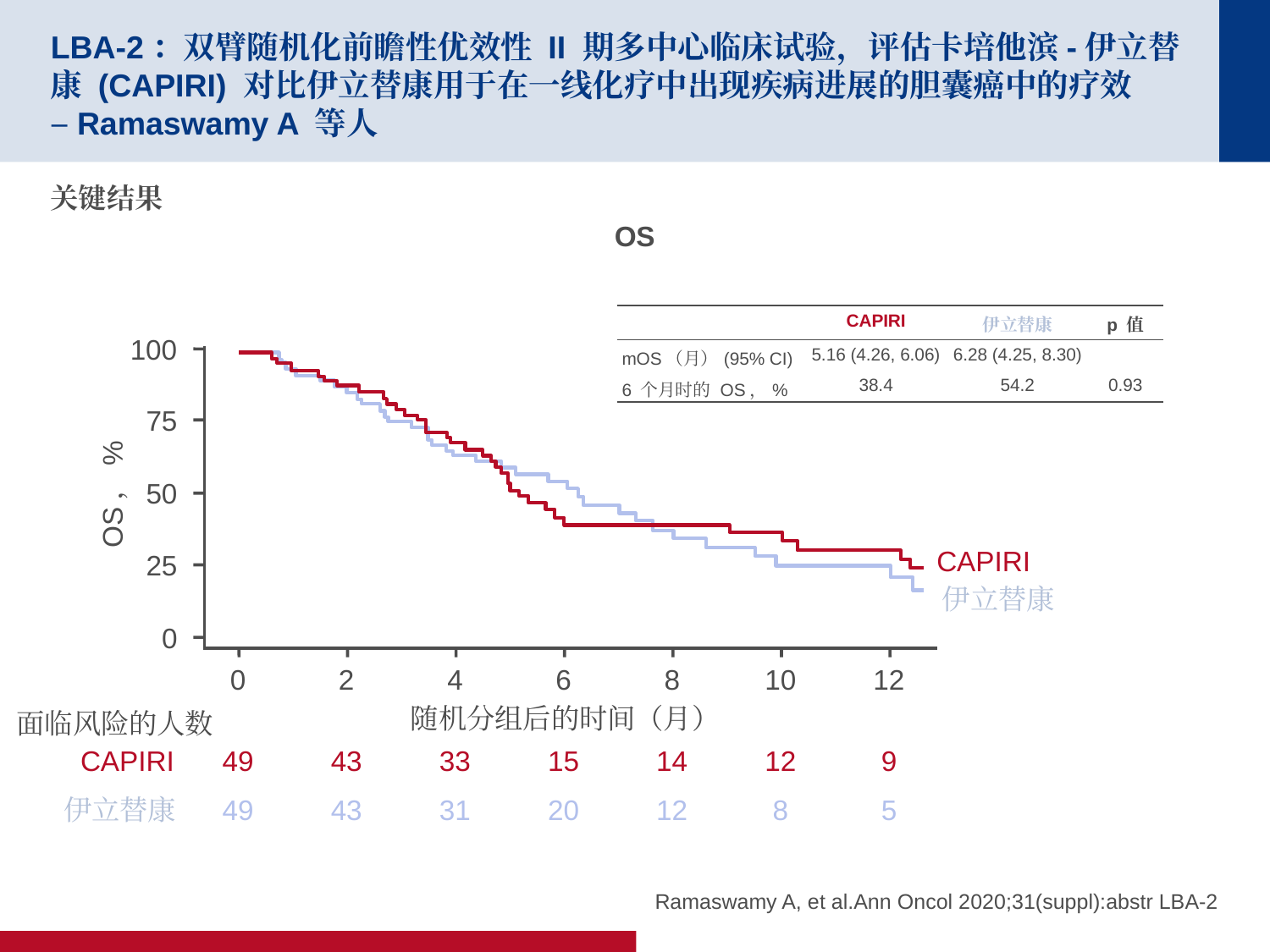

# LBA-2：双臂随机化前瞻性优效性 II 期多中心临床试验，评估卡培他滨-伊立替康 (CAPIRI) 对比伊立替康用于在一线化疗中出现疾病进展的胆囊癌中的疗效 –Ramaswamy A 等人
关键结果

OS
100

75

50
OS，%

25

0

CAPIRI
伊立替康

0
2
4
6
8
10
12
随机分组后的时间（月）
面临风险的人数
CAPIRI
49
43
33
15
14
12
9
伊立替康
49
43
31
20
12
8
5
|  | CAPIRI | 伊立替康 | p 值 |
| --- | --- | --- | --- |
| mOS（月）(95% CI) | 5.16 (4.26, 6.06) | 6.28 (4.25, 8.30) |  |
| 6 个月时的 OS，% | 38.4 | 54.2 | 0.93 |
Ramaswamy A, et al.Ann Oncol 2020;31(suppl):abstr LBA-2